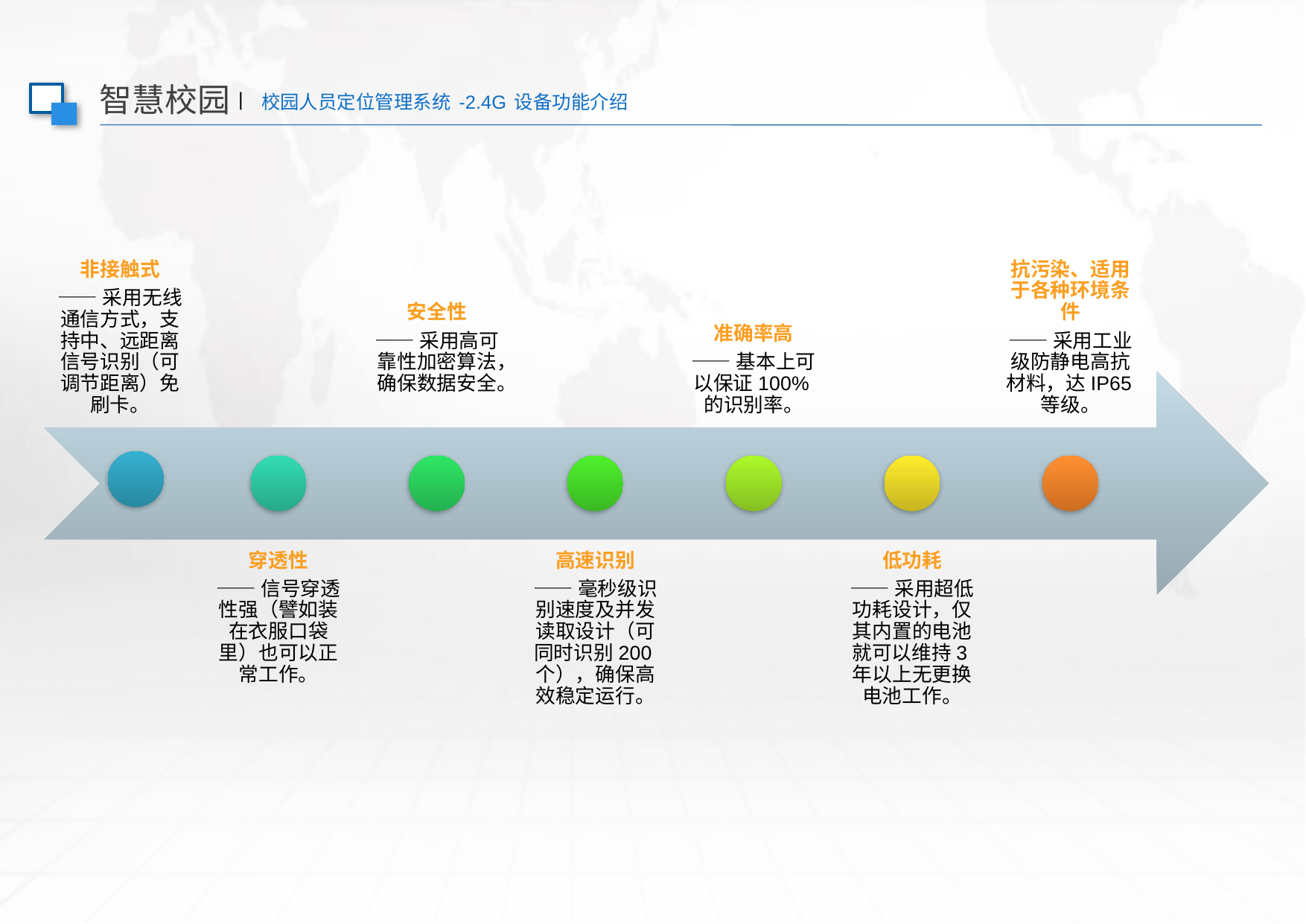

智慧校园|  校园人员定位管理系统-2.4G设备功能介绍

非接触式
——采用无线通信方式，支持中、远距离信号识别（可调节距离）免刷卡。
安全性
——采用高可靠性加密算法，确保数据安全。
准确率高
——基本上可以保证100%的识别率。
抗污染、适用于各种环境条件
——采用工业级防静电高抗材料，达IP65等级。

穿透性
——信号穿透性强（譬如装在衣服口袋里）也可以正常工作。
高速识别
——毫秒级识别速度及并发读取设计（可同时识别200个），确保高效稳定运行。
低功耗
——采用超低功耗设计，仅其内置的电池就可以维持3年以上无更换电池工作。